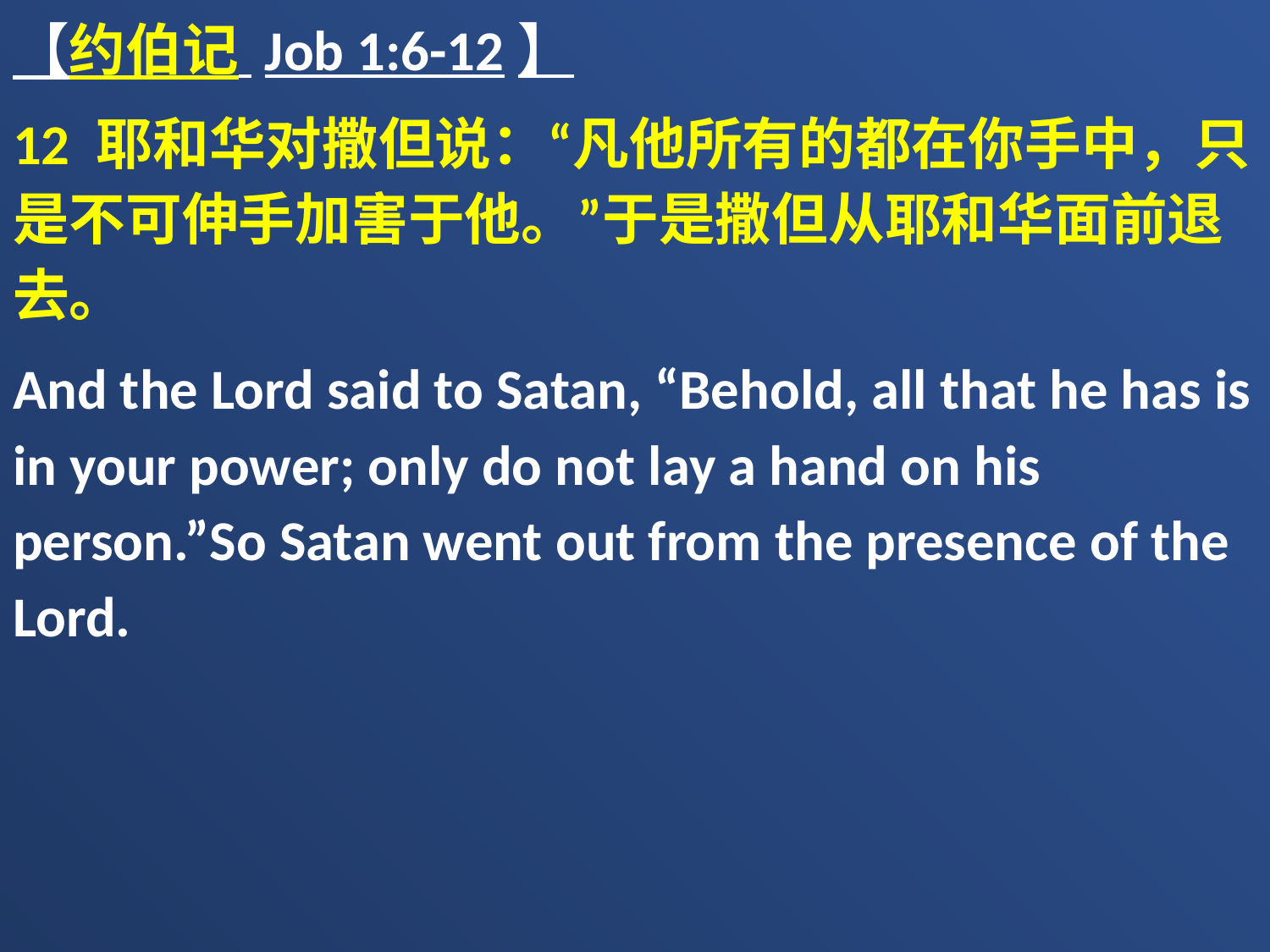

【约伯记 Job 1:6-12】
12 耶和华对撒但说：“凡他所有的都在你手中，只是不可伸手加害于他。”于是撒但从耶和华面前退去。
And the Lord said to Satan, “Behold, all that he has is in your power; only do not lay a hand on his person.”So Satan went out from the presence of the Lord.